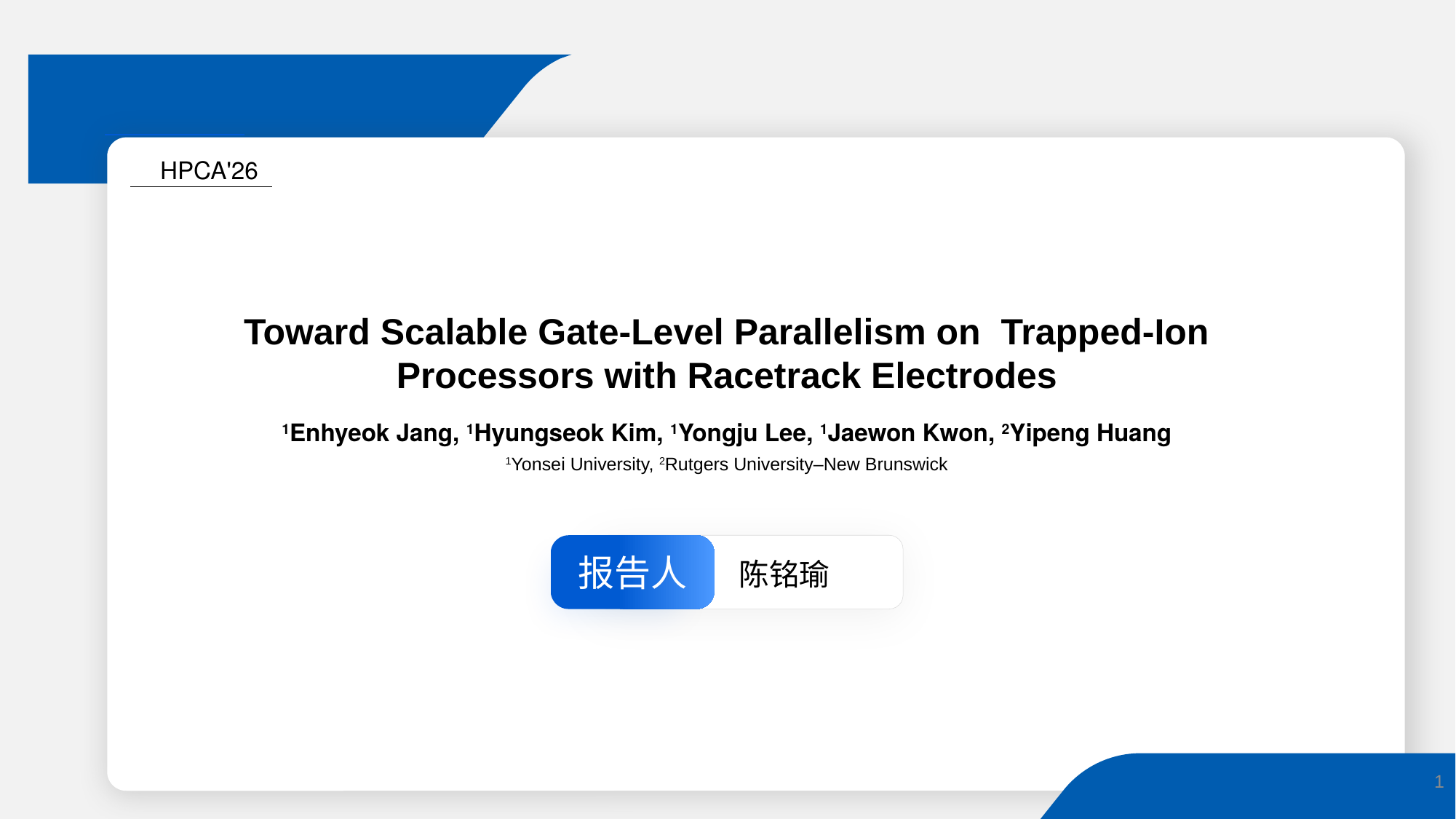

# Toward Scalable Gate-Level Parallelism on  Trapped-Ion Processors with Racetrack Electrodes
HPCA'26
1Enhyeok Jang, 1Hyungseok Kim, 1Yongju Lee, 1Jaewon Kwon, 2Yipeng Huang
1Yonsei University, 2Rutgers University–New Brunswick

陈铭瑜
1